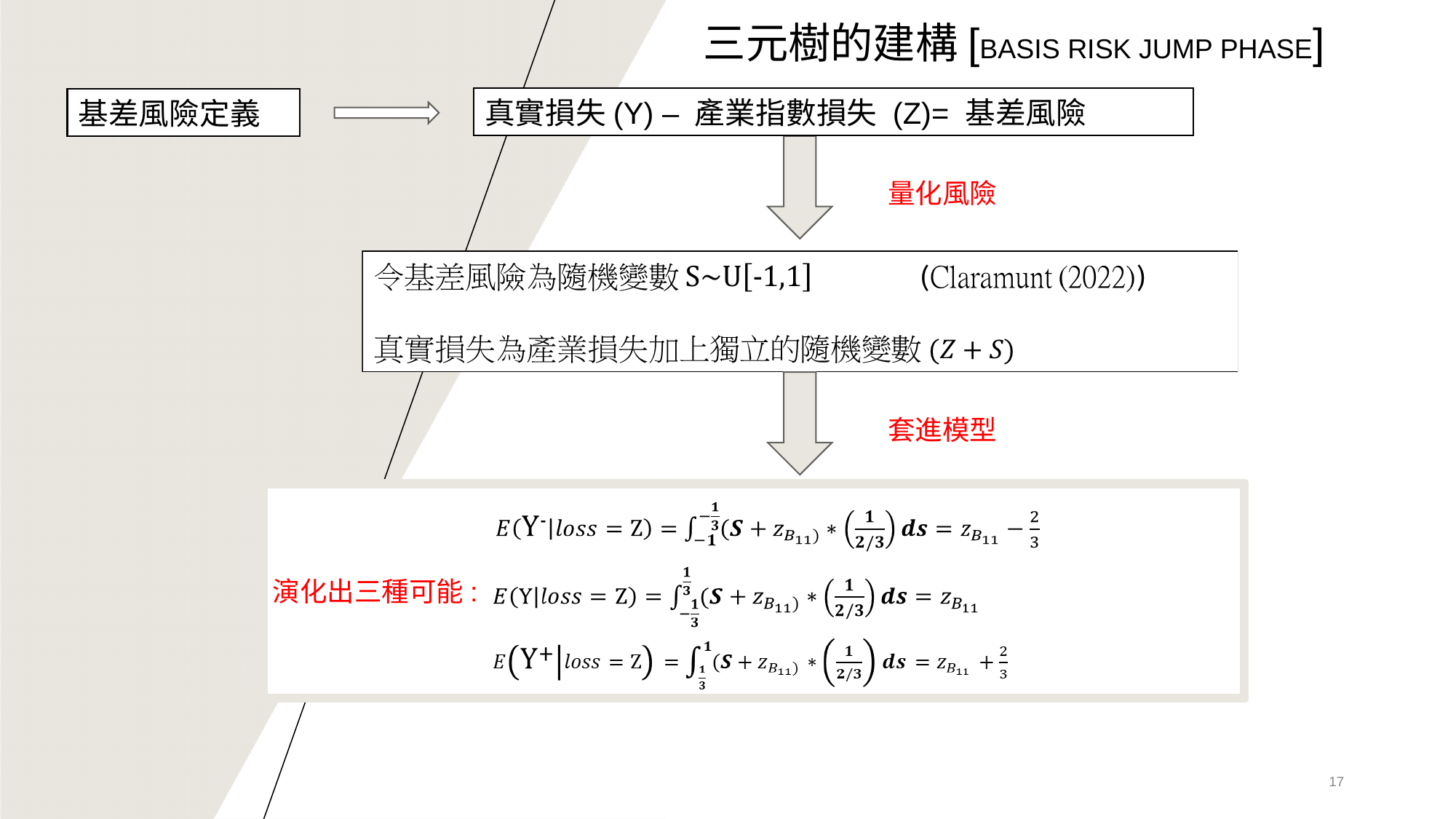

# 三元樹的建構[BASIS RISK JUMP PHASE]
真實損失(Y) – 產業指數損失 (Z)= 基差風險
基差風險定義

量化風險

套進模型

演化出三種可能:
17